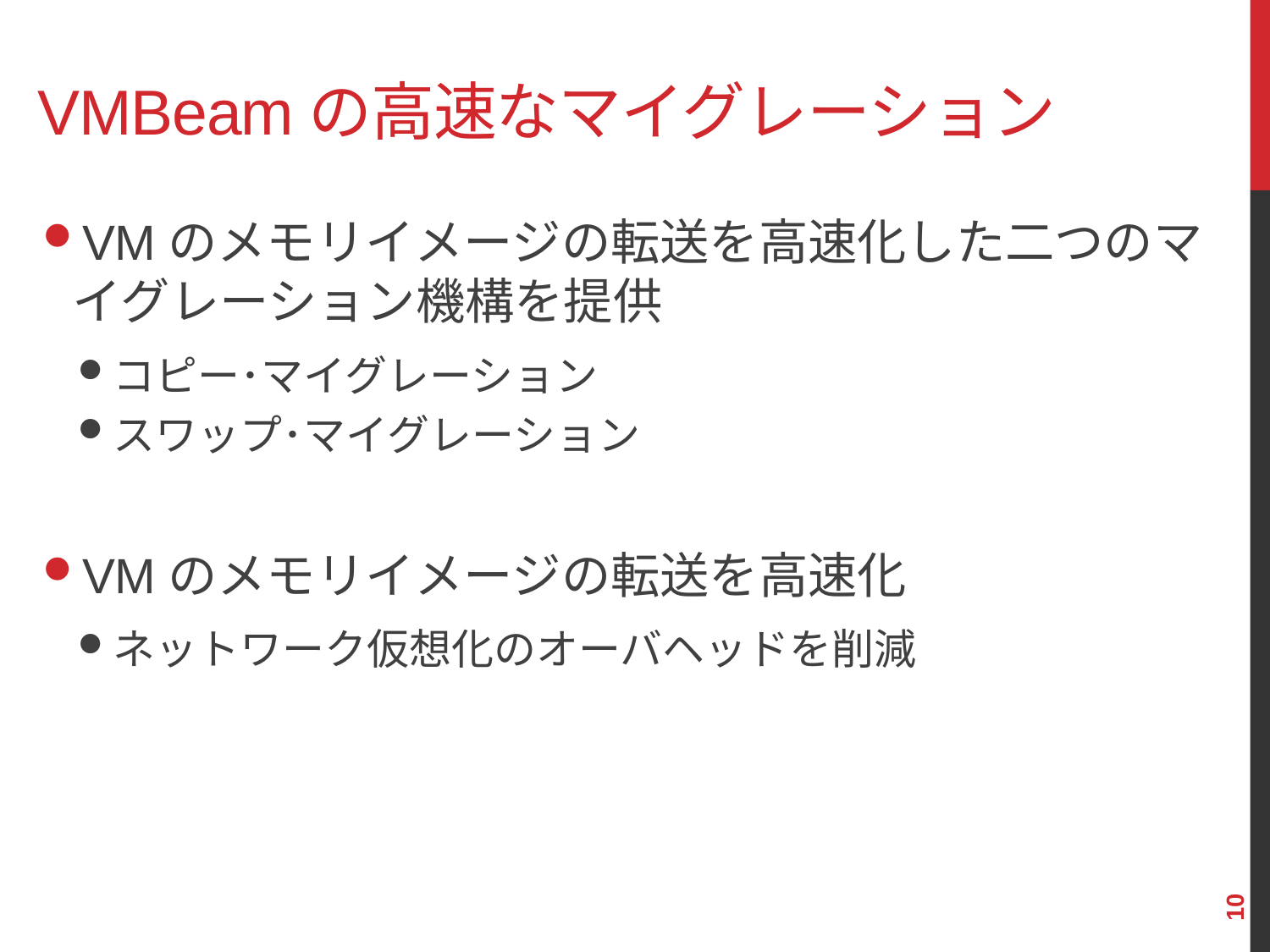

# VMBeamの高速なマイグレーション
VMのメモリイメージの転送を高速化した二つのマイグレーション機構を提供
コピー･マイグレーション
スワップ･マイグレーション

VMのメモリイメージの転送を高速化
ネットワーク仮想化のオーバヘッドを削減
10